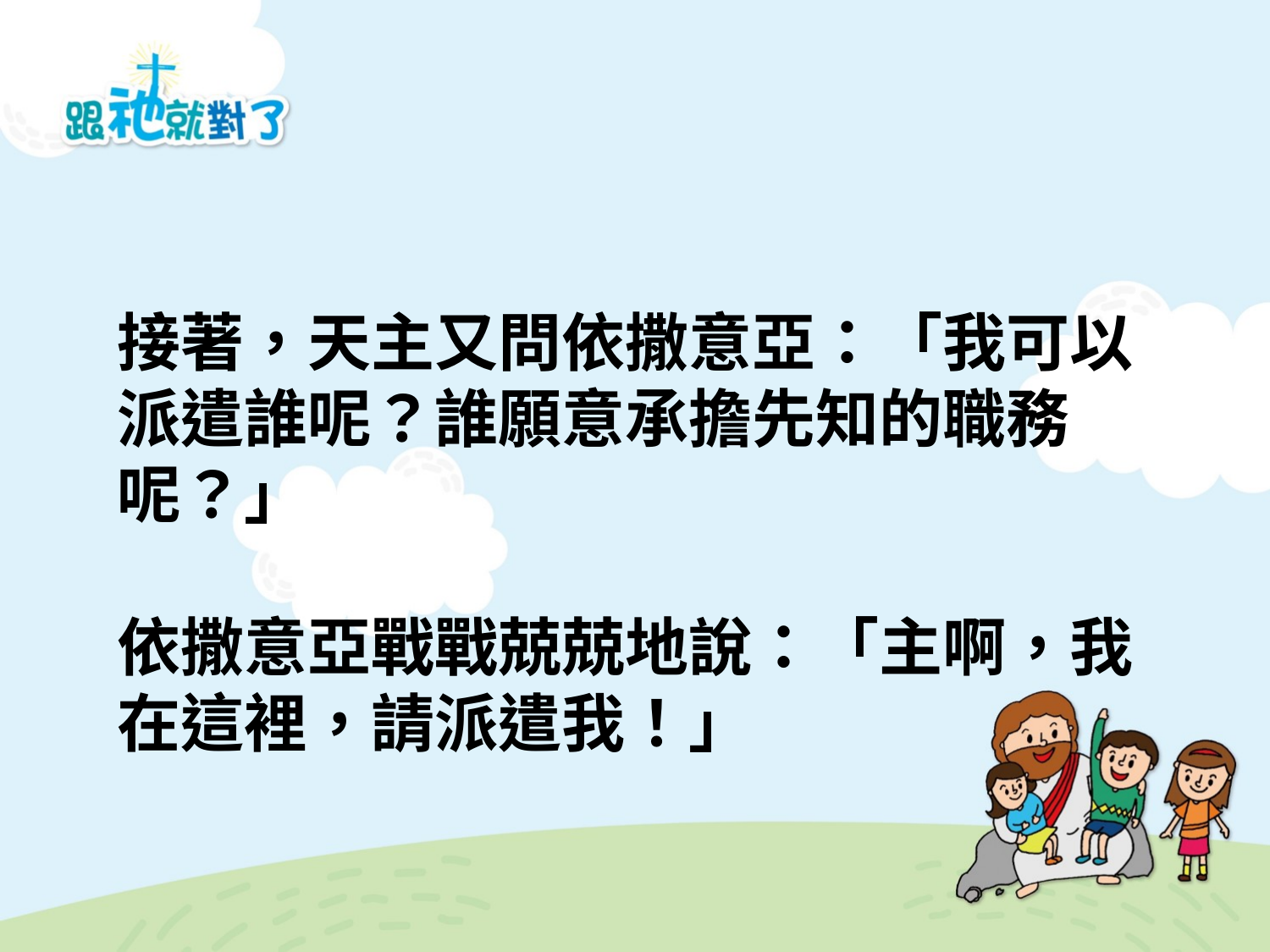

接著，天主又問依撒意亞：「我可以派遣誰呢？誰願意承擔先知的職務呢？」

依撒意亞戰戰兢兢地說：「主啊，我在這裡，請派遣我！」